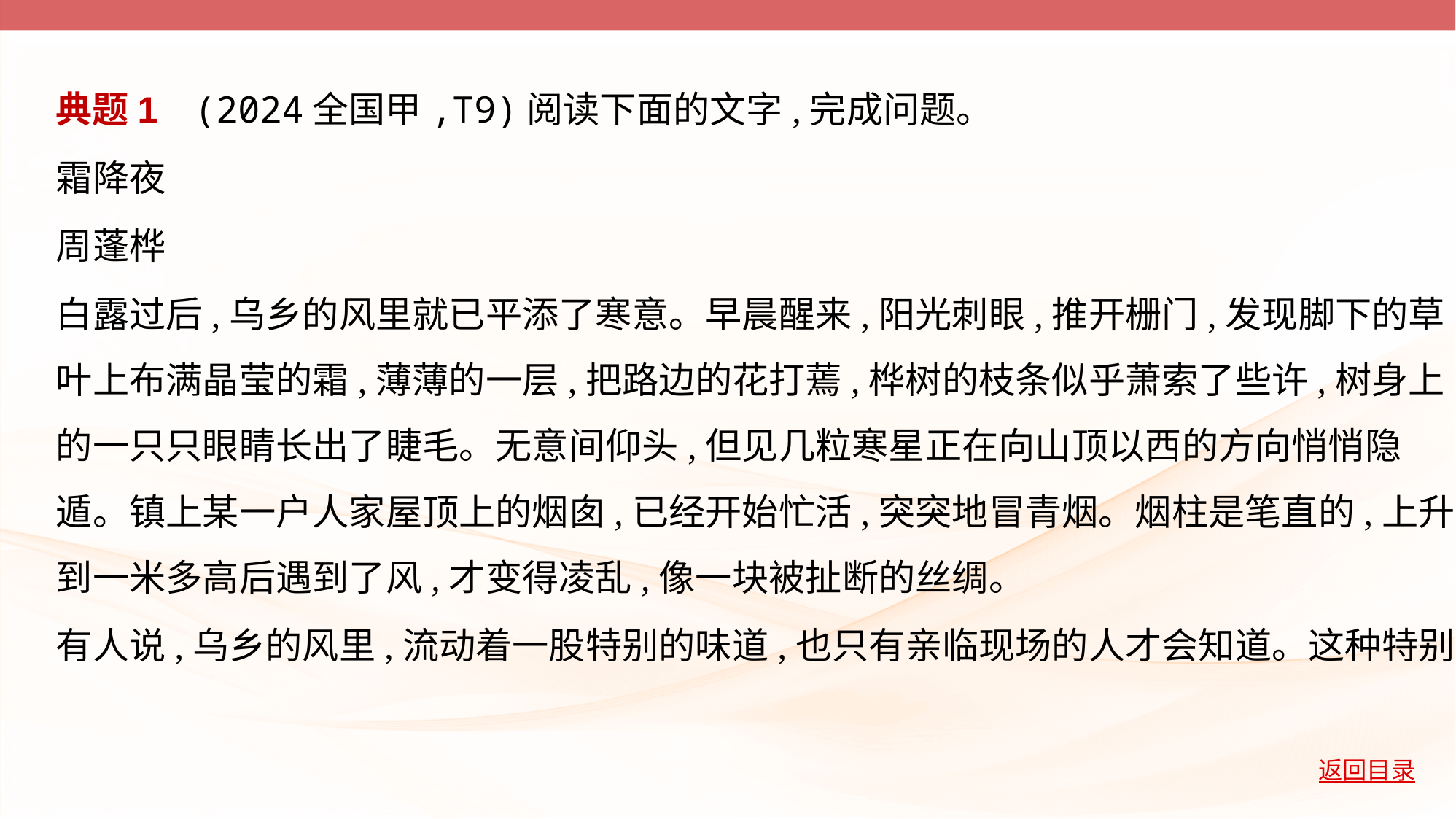

典题1    (2024全国甲,T9)阅读下面的文字,完成问题。
霜降夜
周蓬桦
白露过后,乌乡的风里就已平添了寒意。早晨醒来,阳光刺眼,推开栅门,发现脚下的草
叶上布满晶莹的霜,薄薄的一层,把路边的花打蔫,桦树的枝条似乎萧索了些许,树身上
的一只只眼睛长出了睫毛。无意间仰头,但见几粒寒星正在向山顶以西的方向悄悄隐
遁。镇上某一户人家屋顶上的烟囱,已经开始忙活,突突地冒青烟。烟柱是笔直的,上升
到一米多高后遇到了风,才变得凌乱,像一块被扯断的丝绸。
有人说,乌乡的风里,流动着一股特别的味道,也只有亲临现场的人才会知道。这种特别